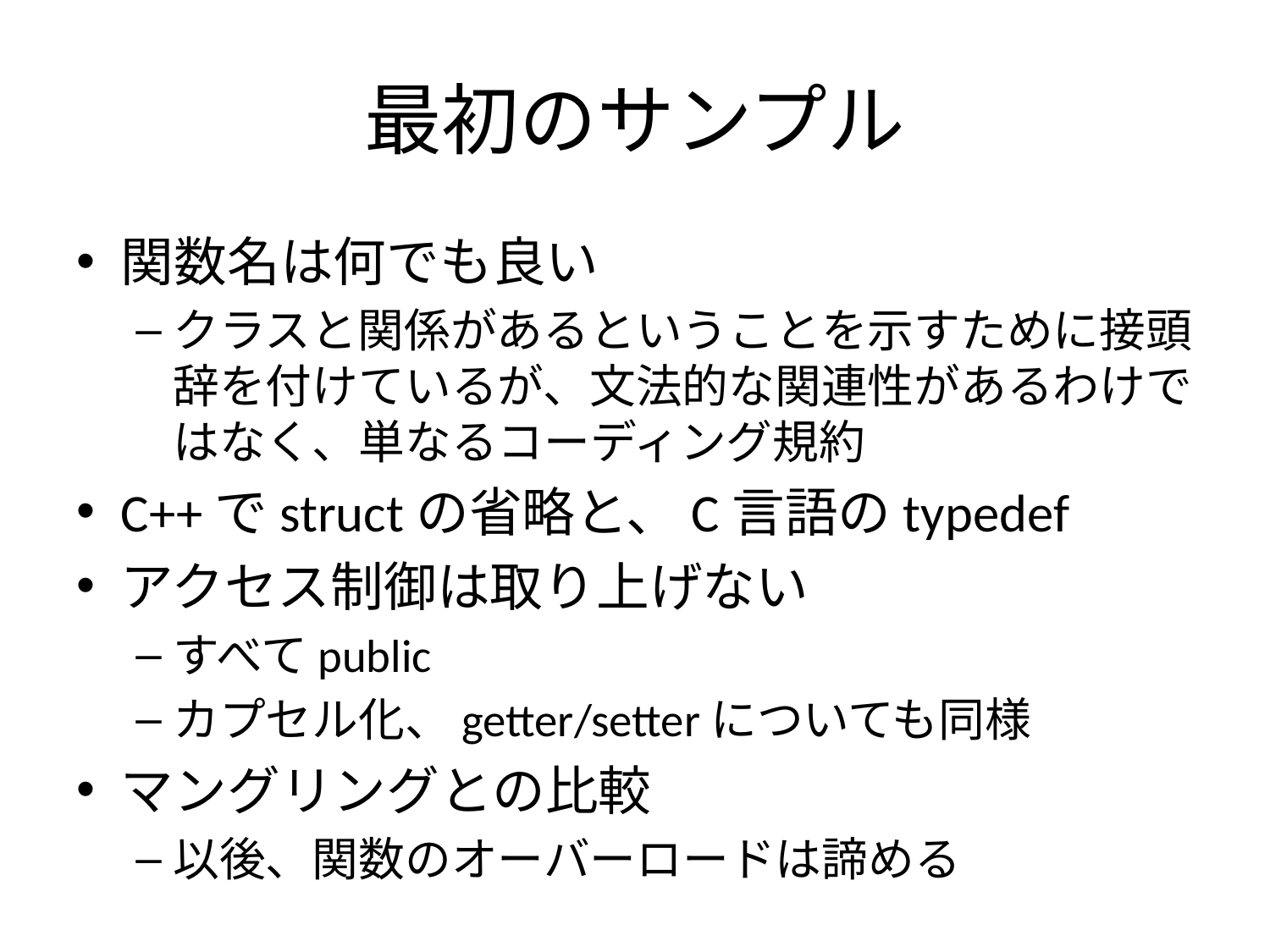

# 最初のサンプル
関数名は何でも良い
クラスと関係があるということを示すために接頭辞を付けているが、文法的な関連性があるわけではなく、単なるコーディング規約
C++でstructの省略と、C言語のtypedef
アクセス制御は取り上げない
すべてpublic
カプセル化、getter/setterについても同様
マングリングとの比較
以後、関数のオーバーロードは諦める